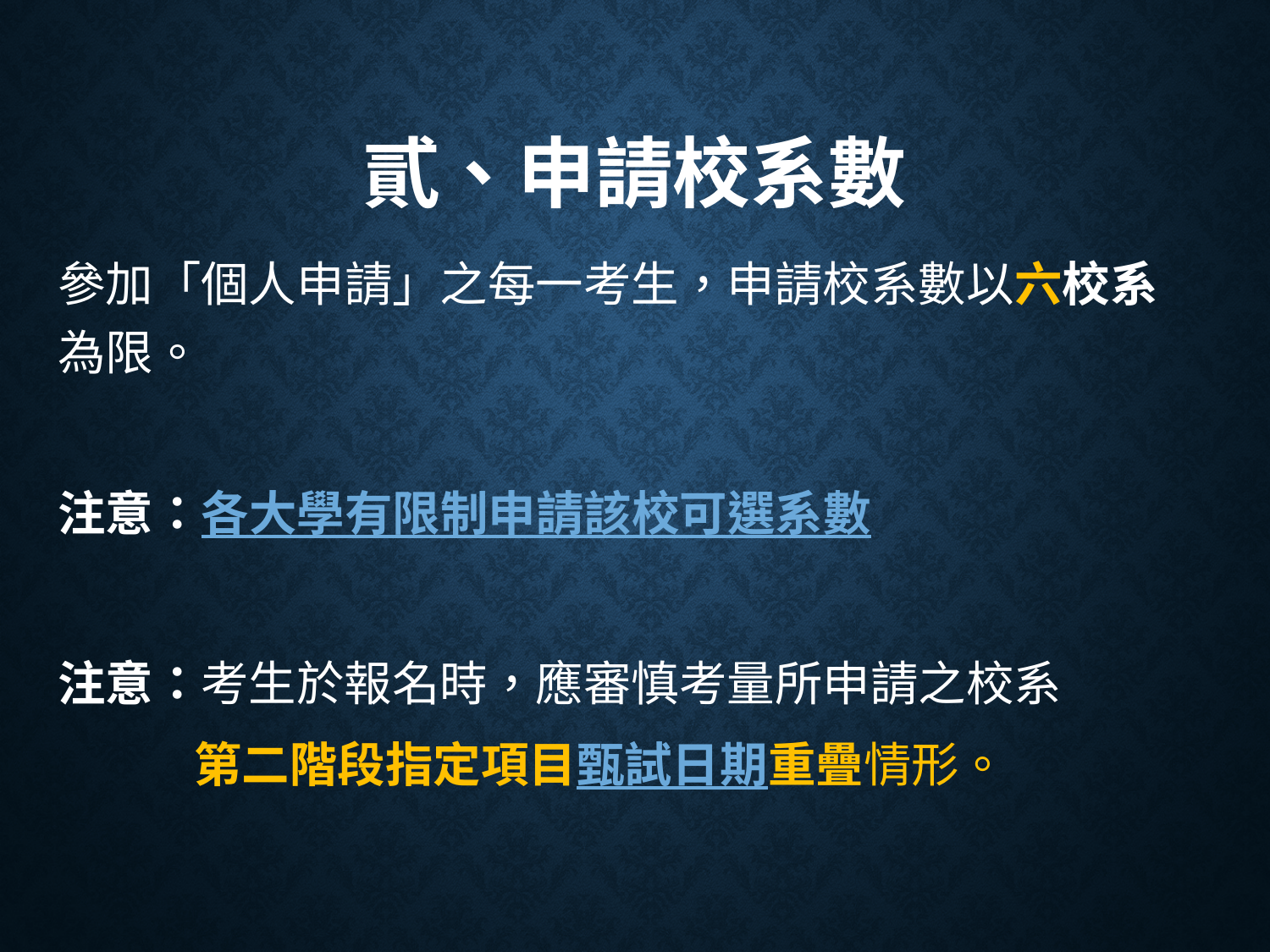

# 貳、申請校系數
參加「個人申請」之每一考生，申請校系數以六校系為限。

注意：各大學有限制申請該校可選系數

注意：考生於報名時，應審慎考量所申請之校系
            第二階段指定項目甄試日期重疊情形。